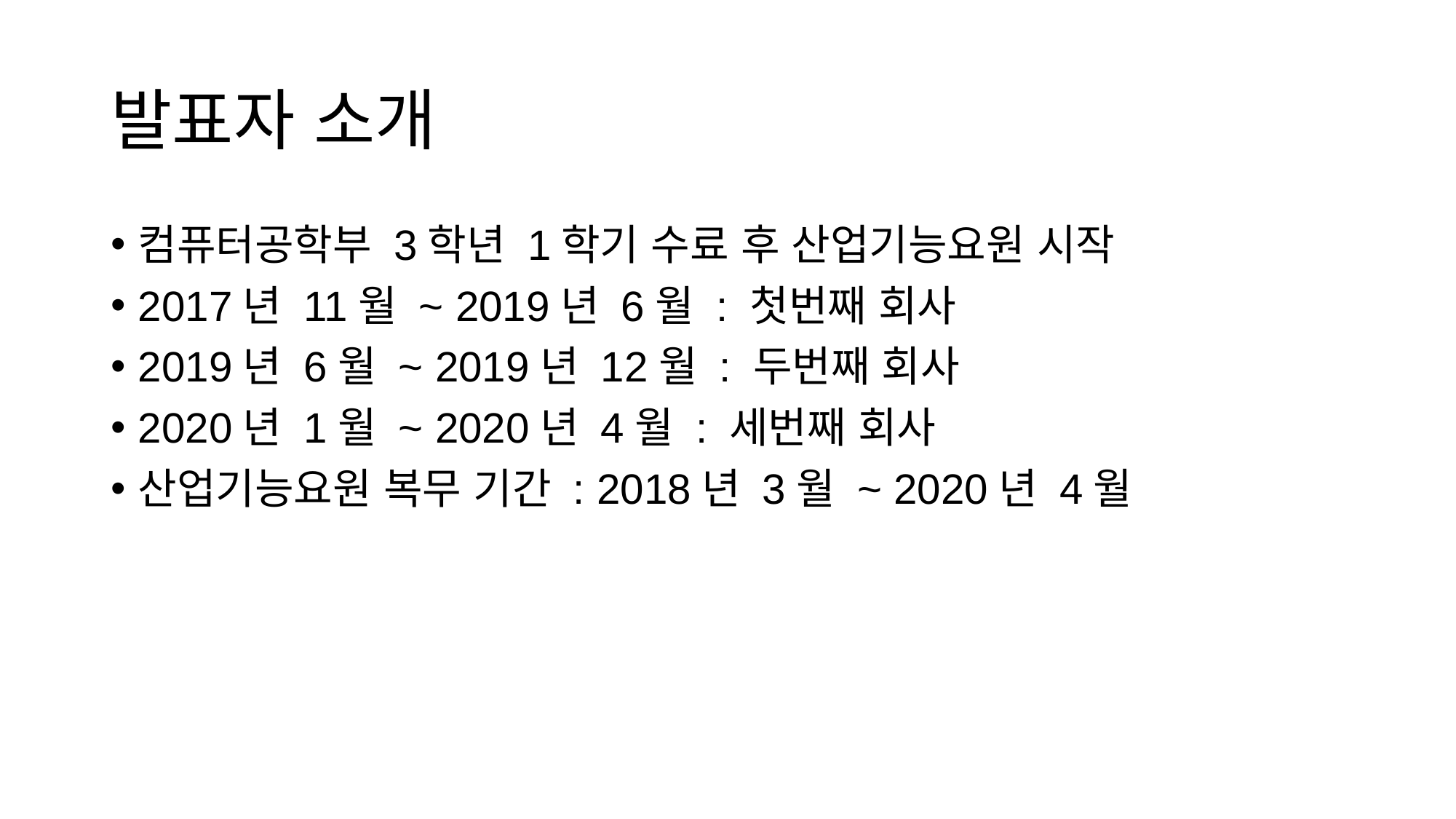

# 발표자 소개
컴퓨터공학부 3학년 1학기 수료 후 산업기능요원 시작
2017년 11월 ~ 2019년 6월 : 첫번째 회사
2019년 6월 ~ 2019년 12월 : 두번째 회사
2020년 1월 ~ 2020년 4월 : 세번째 회사
산업기능요원 복무 기간 : 2018년 3월 ~ 2020년 4월